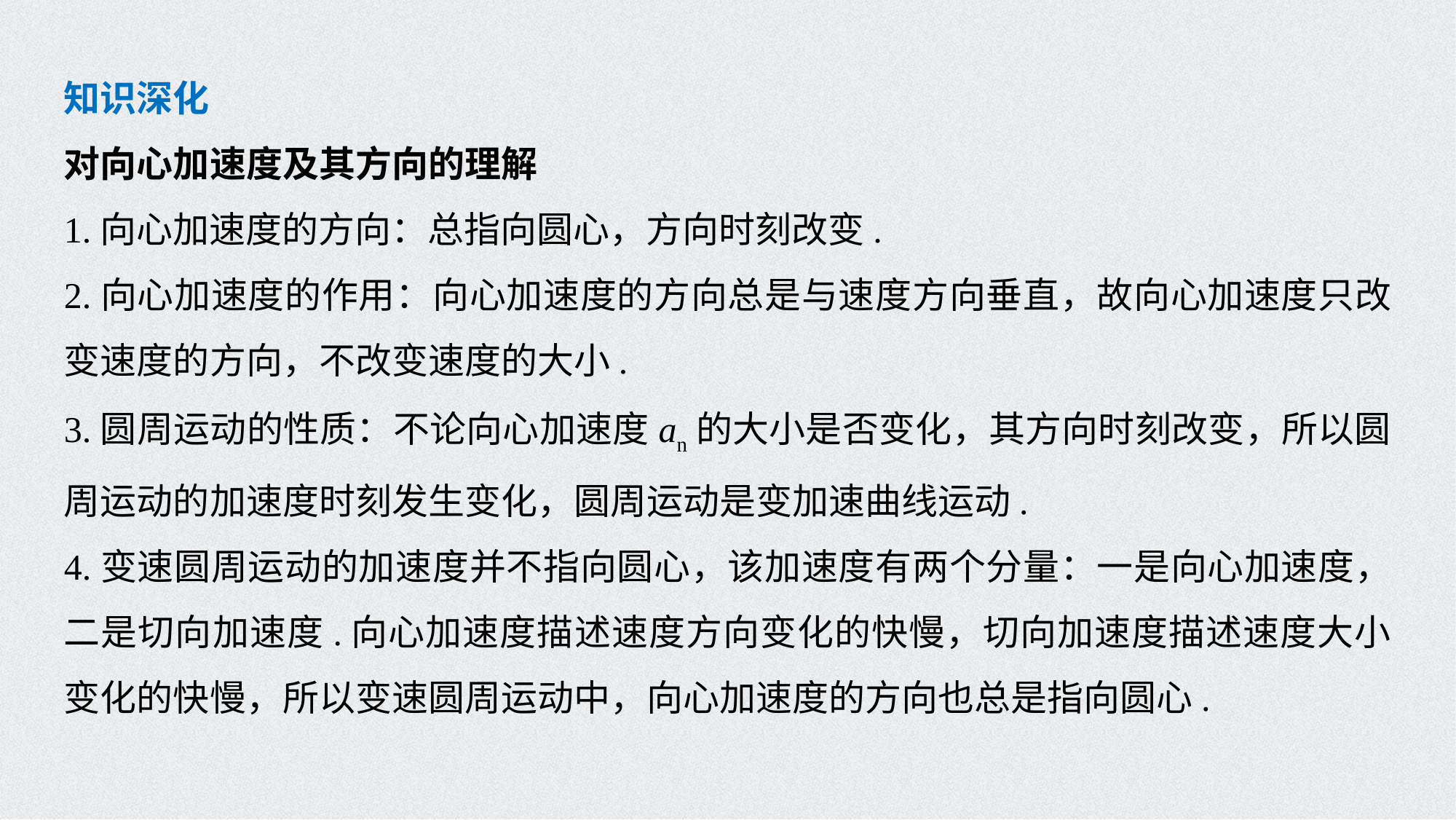

知识深化
对向心加速度及其方向的理解
1.向心加速度的方向：总指向圆心，方向时刻改变.
2.向心加速度的作用：向心加速度的方向总是与速度方向垂直，故向心加速度只改变速度的方向，不改变速度的大小.
3.圆周运动的性质：不论向心加速度an的大小是否变化，其方向时刻改变，所以圆周运动的加速度时刻发生变化，圆周运动是变加速曲线运动.
4.变速圆周运动的加速度并不指向圆心，该加速度有两个分量：一是向心加速度，二是切向加速度.向心加速度描述速度方向变化的快慢，切向加速度描述速度大小变化的快慢，所以变速圆周运动中，向心加速度的方向也总是指向圆心.